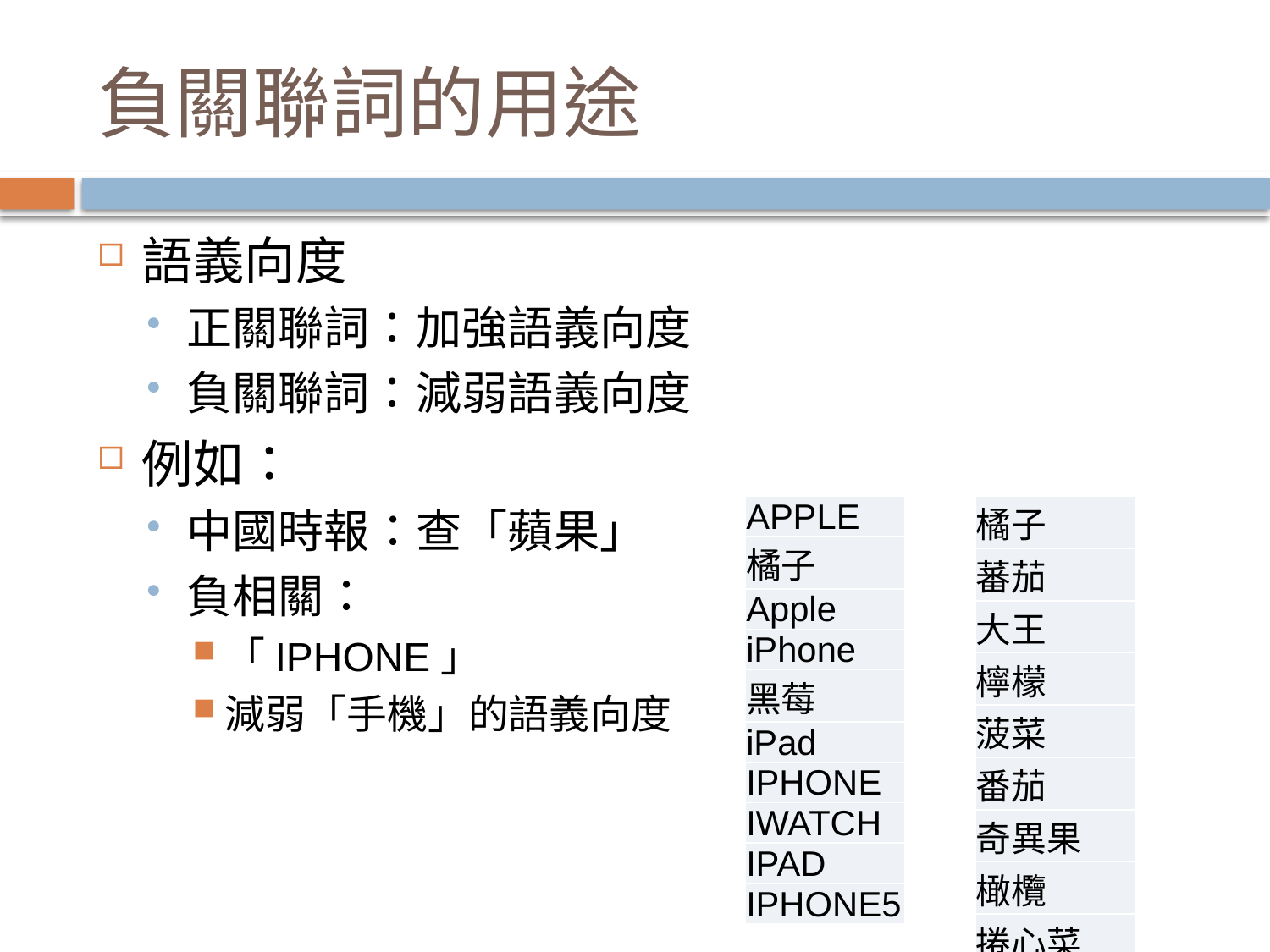

# 負關聯詞的用途
語義向度
正關聯詞：加強語義向度
負關聯詞：減弱語義向度
例如：
中國時報：查「蘋果」
負相關：
「IPHONE」
減弱「手機」的語義向度
| APPLE |
| --- |
| 橘子 |
| Apple |
| iPhone |
| 黑莓 |
| iPad |
| IPHONE |
| IWATCH |
| IPAD |
| IPHONE5 |
| 橘子 |
| --- |
| 蕃茄 |
| 大王 |
| 檸檬 |
| 菠菜 |
| 番茄 |
| 奇異果 |
| 橄欖 |
| 捲心菜 |
| 柑橘 |